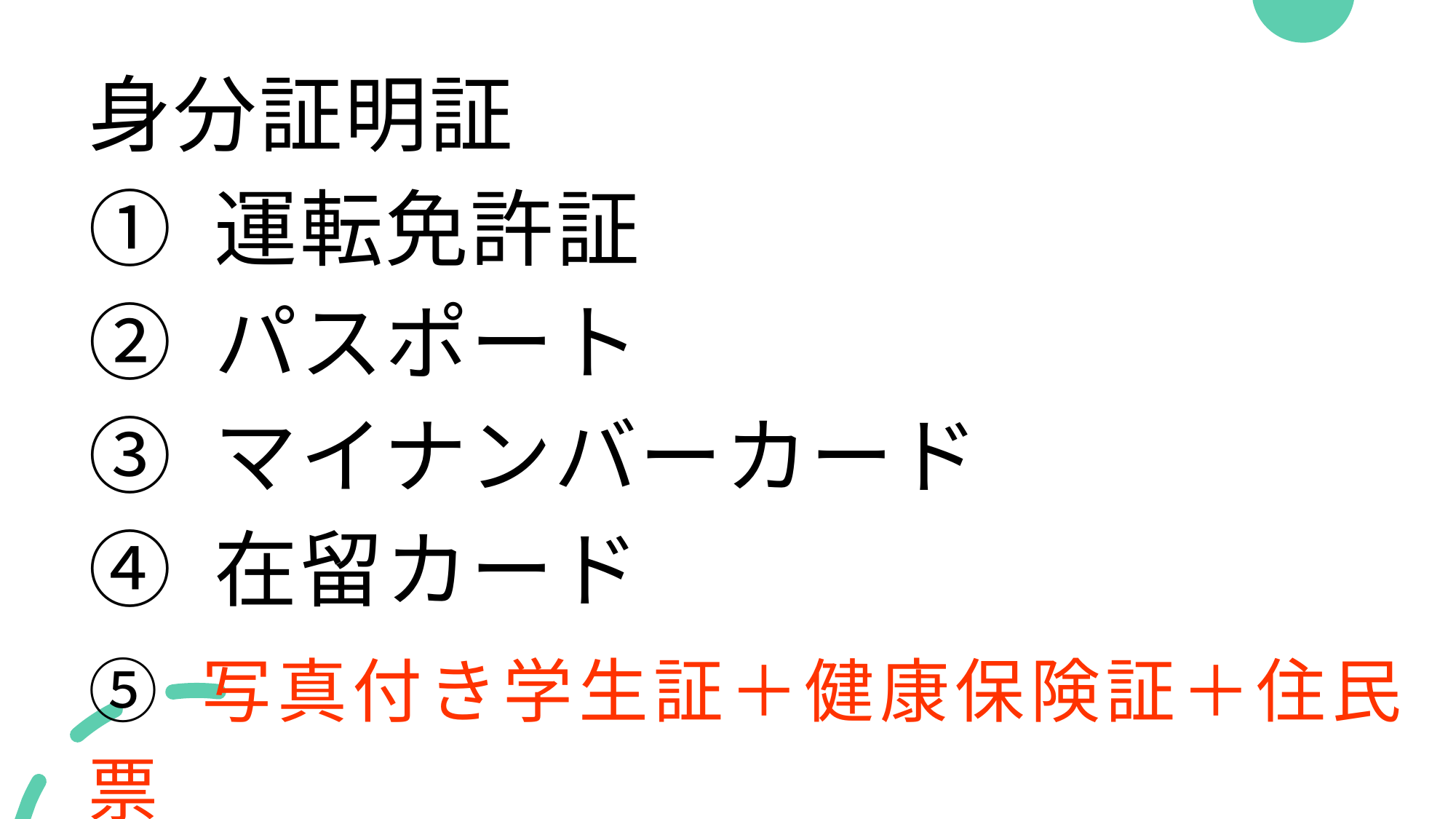

身分証明証
① 運転免許証
② パスポート
③ マイナンバーカード
④ 在留カード
⑤ 写真付き学生証＋健康保険証＋住民票